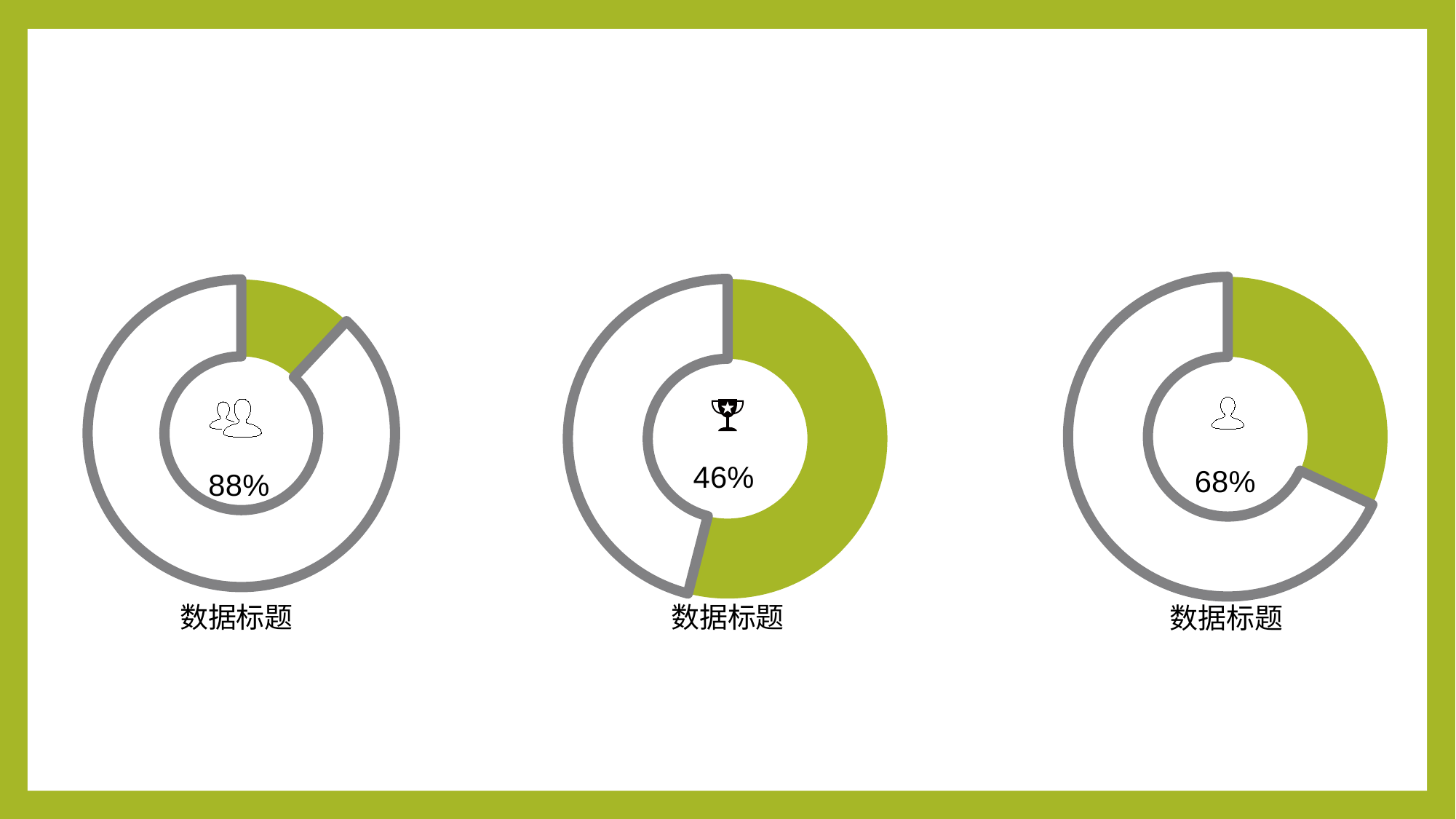

### Chart

| Category |  |
|---|---|

### Chart

| Category |  |
|---|---|

### Chart

| Category |  |
|---|---|

数据标题
数据标题
数据标题